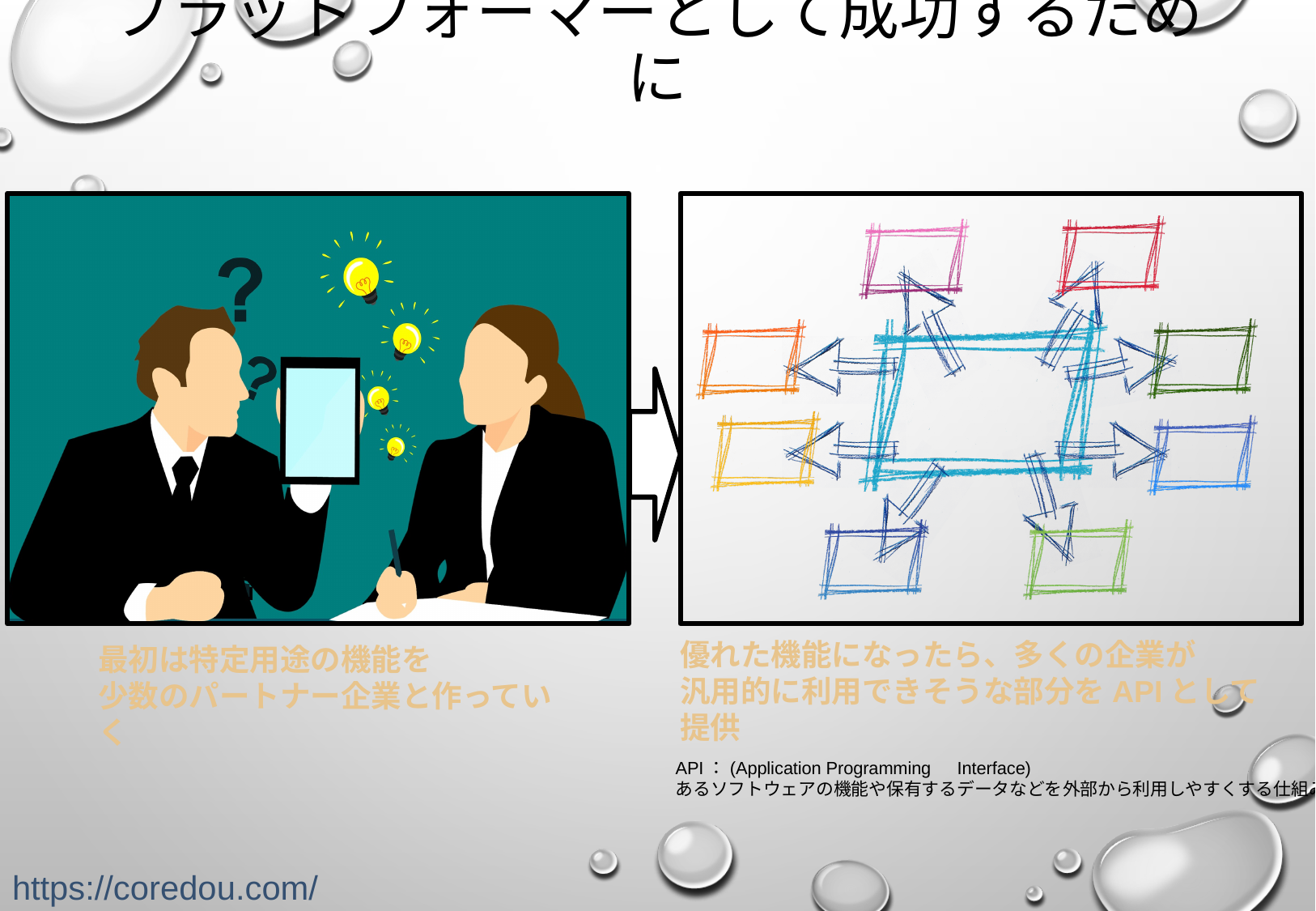

# プラットフォーマーとして成功するために

優れた機能になったら、多くの企業が
汎用的に利用できそうな部分をAPIとして提供
最初は特定用途の機能を
少数のパートナー企業と作っていく
API：(Application Programming　Interface)
あるソフトウェアの機能や保有するデータなどを外部から利用しやすくする仕組み
https://coredou.com/